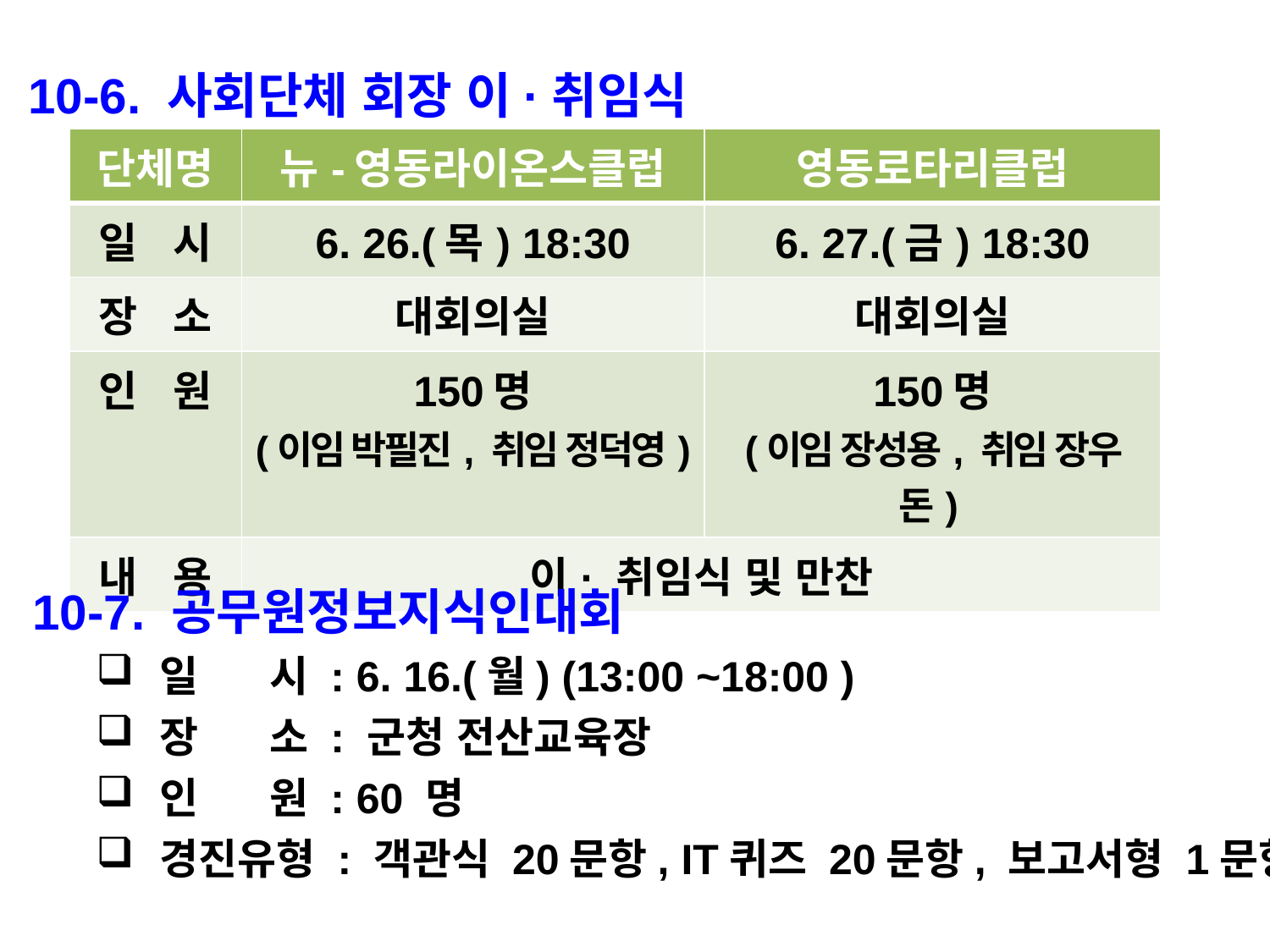

10-6. 사회단체 회장 이·취임식
| 단체명 | 뉴-영동라이온스클럽 | 영동로타리클럽 |
| --- | --- | --- |
| 일 시 | 6. 26.(목) 18:30 | 6. 27.(금) 18:30 |
| 장 소 | 대회의실 | 대회의실 |
| 인 원 | 150명 (이임 박필진, 취임 정덕영) | 150명 (이임 장성용, 취임 장우돈) |
| 내 용 | 이· 취임식 및 만찬 |  |

10-7. 공무원정보지식인대회
일      시 : 6. 16.(월) (13:00 ~18:00 )
장      소 : 군청 전산교육장
인      원 : 60 명
경진유형 : 객관식 20문항, IT퀴즈 20문항, 보고서형 1문항